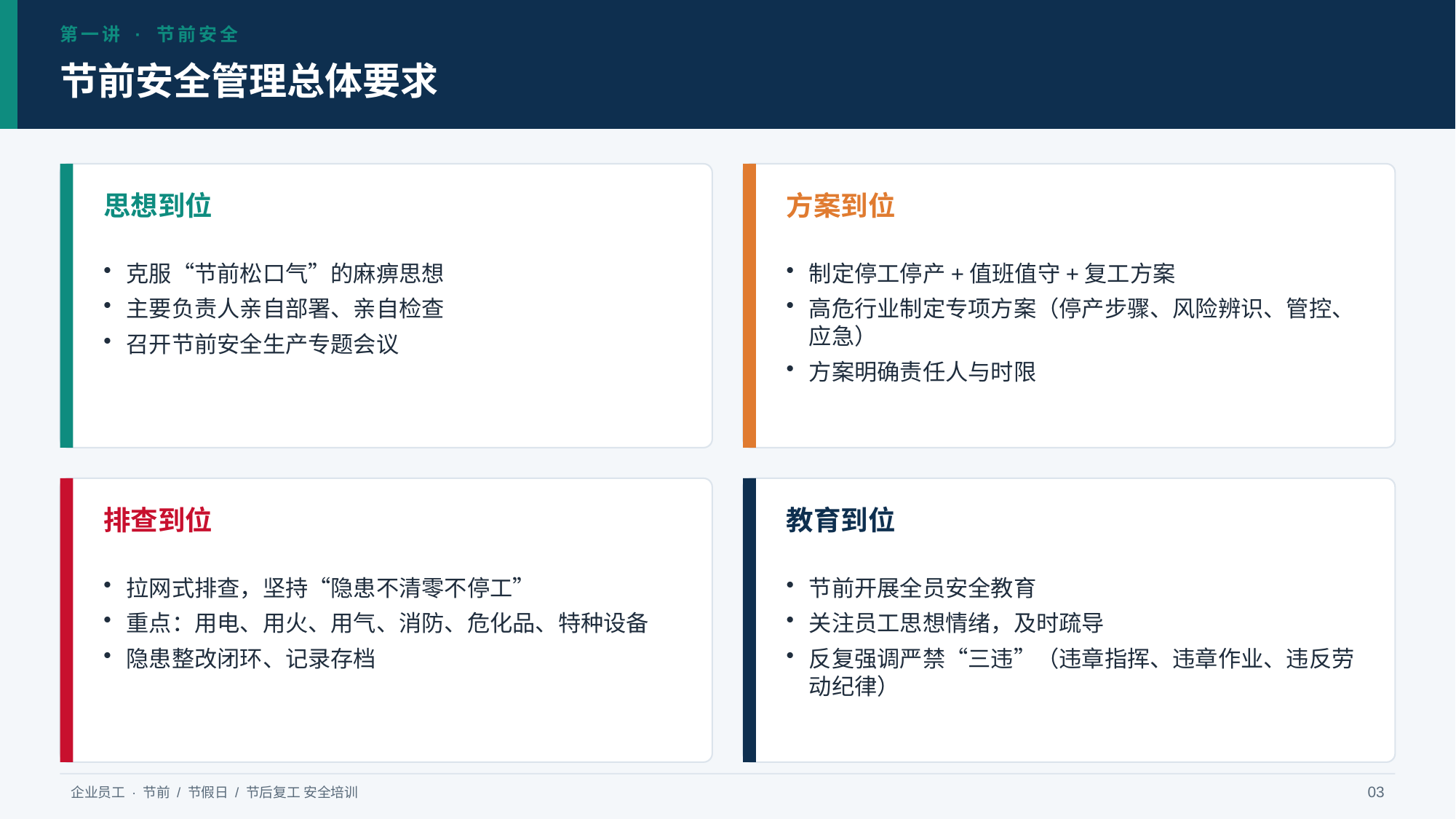

第一讲 · 节前安全
节前安全管理总体要求

思想到位
方案到位
克服“节前松口气”的麻痹思想
主要负责人亲自部署、亲自检查
召开节前安全生产专题会议
制定停工停产+值班值守+复工方案
高危行业制定专项方案（停产步骤、风险辨识、管控、应急）
方案明确责任人与时限

排查到位
教育到位
拉网式排查，坚持“隐患不清零不停工”
重点：用电、用火、用气、消防、危化品、特种设备
隐患整改闭环、记录存档
节前开展全员安全教育
关注员工思想情绪，及时疏导
反复强调严禁“三违”（违章指挥、违章作业、违反劳动纪律）

企业员工 · 节前 / 节假日 / 节后复工 安全培训
03